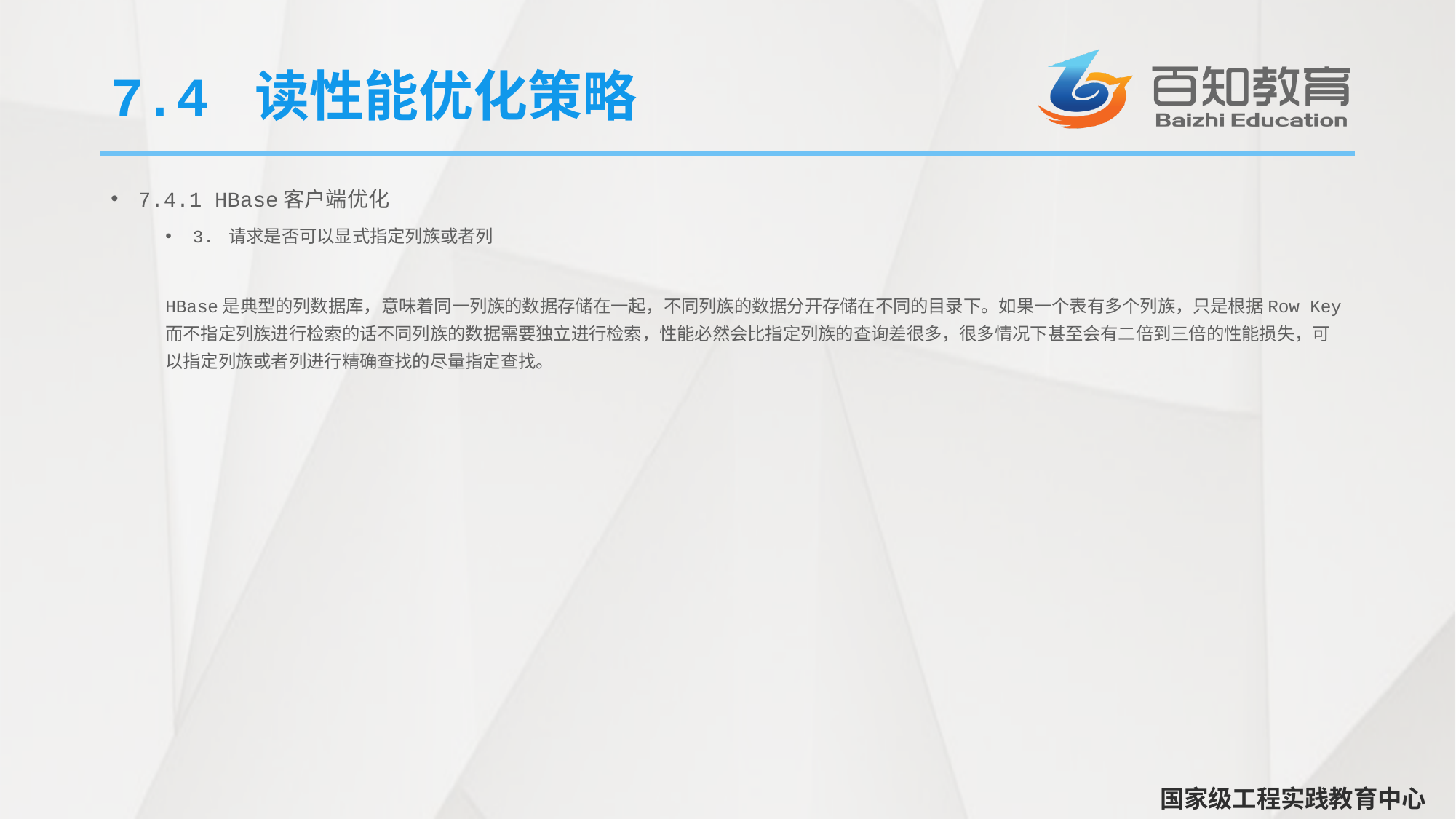

# 7.4 读性能优化策略
7.4.1 HBase客户端优化
3. 请求是否可以显式指定列族或者列

HBase是典型的列数据库，意味着同一列族的数据存储在一起，不同列族的数据分开存储在不同的目录下。如果一个表有多个列族，只是根据Row Key而不指定列族进行检索的话不同列族的数据需要独立进行检索，性能必然会比指定列族的查询差很多，很多情况下甚至会有二倍到三倍的性能损失，可以指定列族或者列进行精确查找的尽量指定查找。